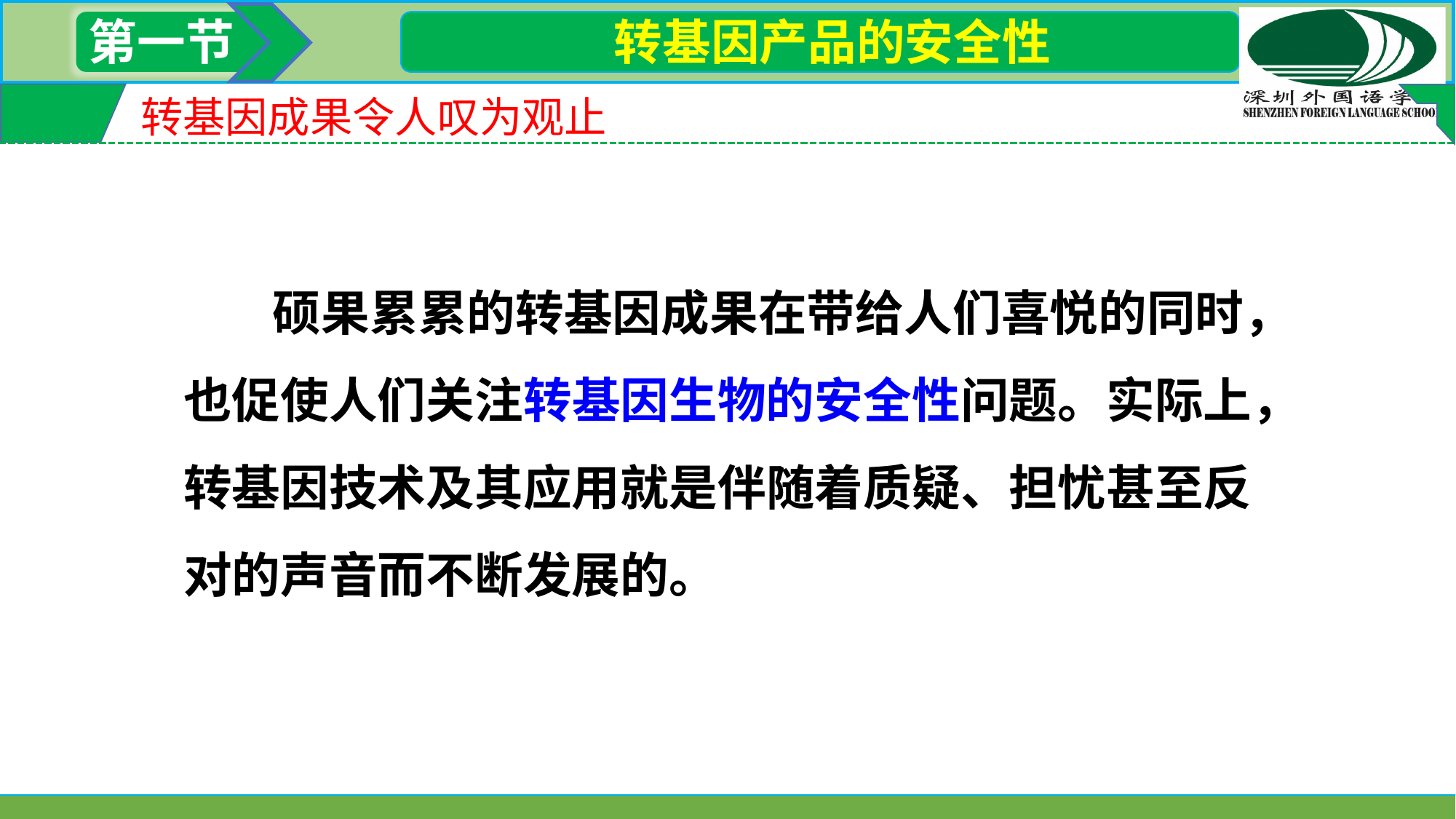

第一节
     转基因产品的安全性

转基因成果令人叹为观止

       硕果累累的转基因成果在带给人们喜悦的同时，也促使人们关注转基因生物的安全性问题。实际上，转基因技术及其应用就是伴随着质疑、担忧甚至反对的声音而不断发展的。